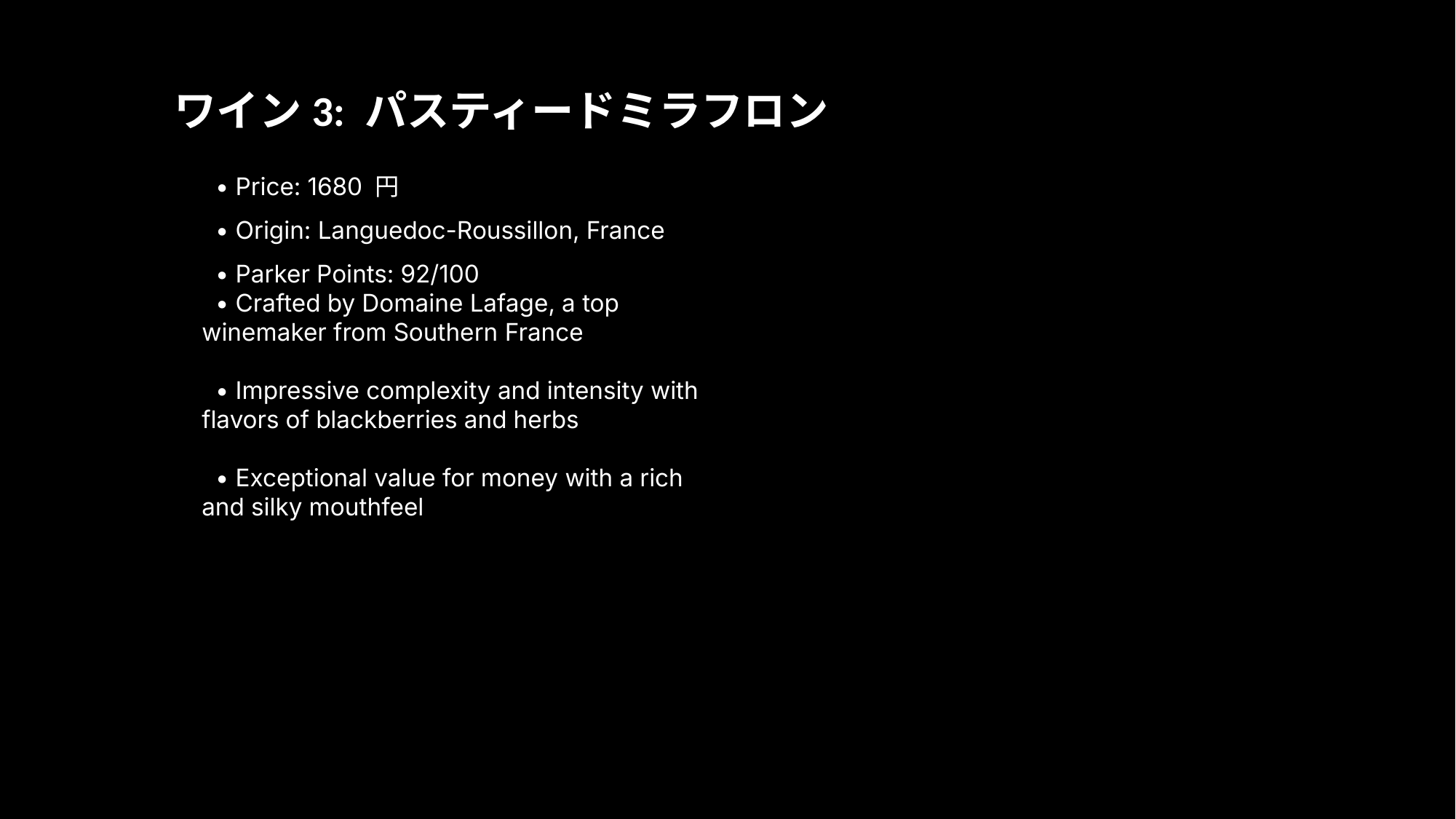

ワイン3: パスティードミラフロン
  • Price: 1680 円
  • Origin: Languedoc-Roussillon, France
  • Parker Points: 92/100
  • Crafted by Domaine Lafage, a top winemaker from Southern France
  • Impressive complexity and intensity with flavors of blackberries and herbs
  • Exceptional value for money with a rich and silky mouthfeel